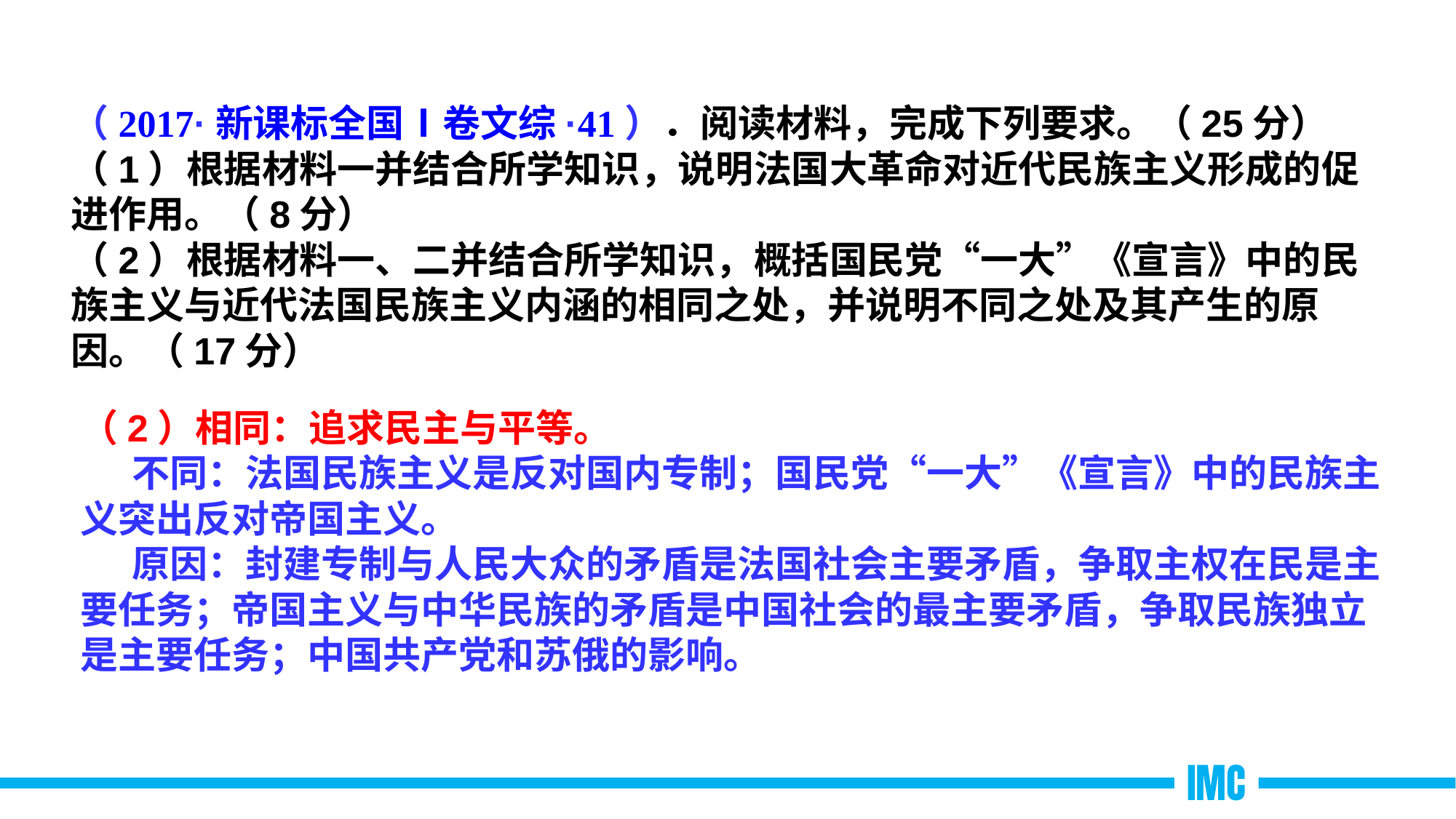

（2017·新课标全国Ⅰ卷文综·41）．阅读材料，完成下列要求。（25分）
（1）根据材料一并结合所学知识，说明法国大革命对近代民族主义形成的促进作用。（8分）
（2）根据材料一、二并结合所学知识，概括国民党“一大”《宣言》中的民族主义与近代法国民族主义内涵的相同之处，并说明不同之处及其产生的原因。（17分）
（2）相同：追求民主与平等。
     不同：法国民族主义是反对国内专制；国民党“一大”《宣言》中的民族主义突出反对帝国主义。
     原因：封建专制与人民大众的矛盾是法国社会主要矛盾，争取主权在民是主要任务；帝国主义与中华民族的矛盾是中国社会的最主要矛盾，争取民族独立是主要任务；中国共产党和苏俄的影响。